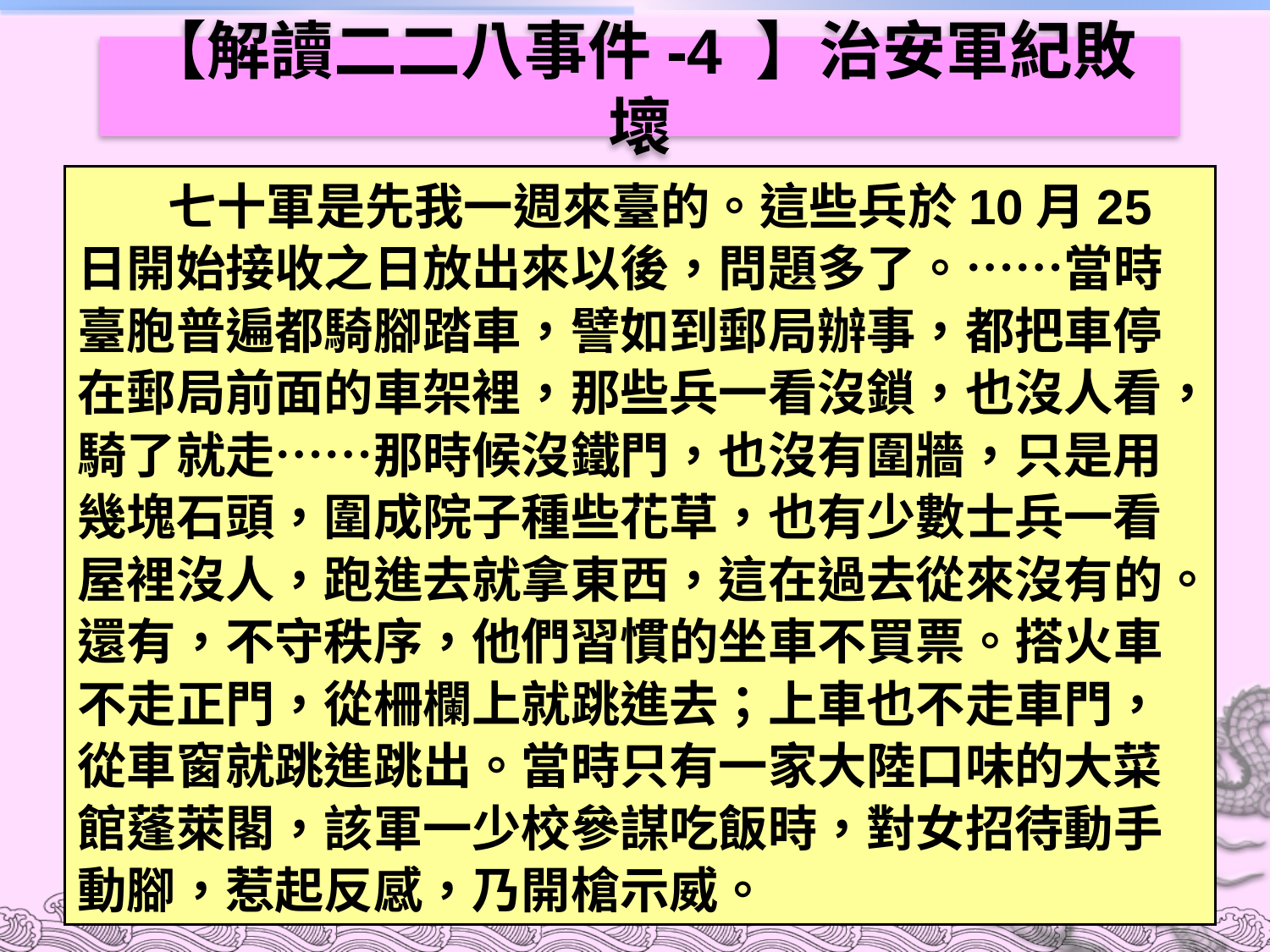

【解讀二二八事件-4 】治安軍紀敗壞
       七十軍是先我一週來臺的。這些兵於10月25日開始接收之日放出來以後，問題多了。……當時臺胞普遍都騎腳踏車，譬如到郵局辦事，都把車停在郵局前面的車架裡，那些兵一看沒鎖，也沒人看，騎了就走……那時候沒鐵門，也沒有圍牆，只是用幾塊石頭，圍成院子種些花草，也有少數士兵一看屋裡沒人，跑進去就拿東西，這在過去從來沒有的。還有，不守秩序，他們習慣的坐車不買票。搭火車不走正門，從柵欄上就跳進去；上車也不走車門，從車窗就跳進跳出。當時只有一家大陸口味的大菜館蓬萊閣，該軍一少校參謀吃飯時，對女招待動手動腳，惹起反感，乃開槍示威。